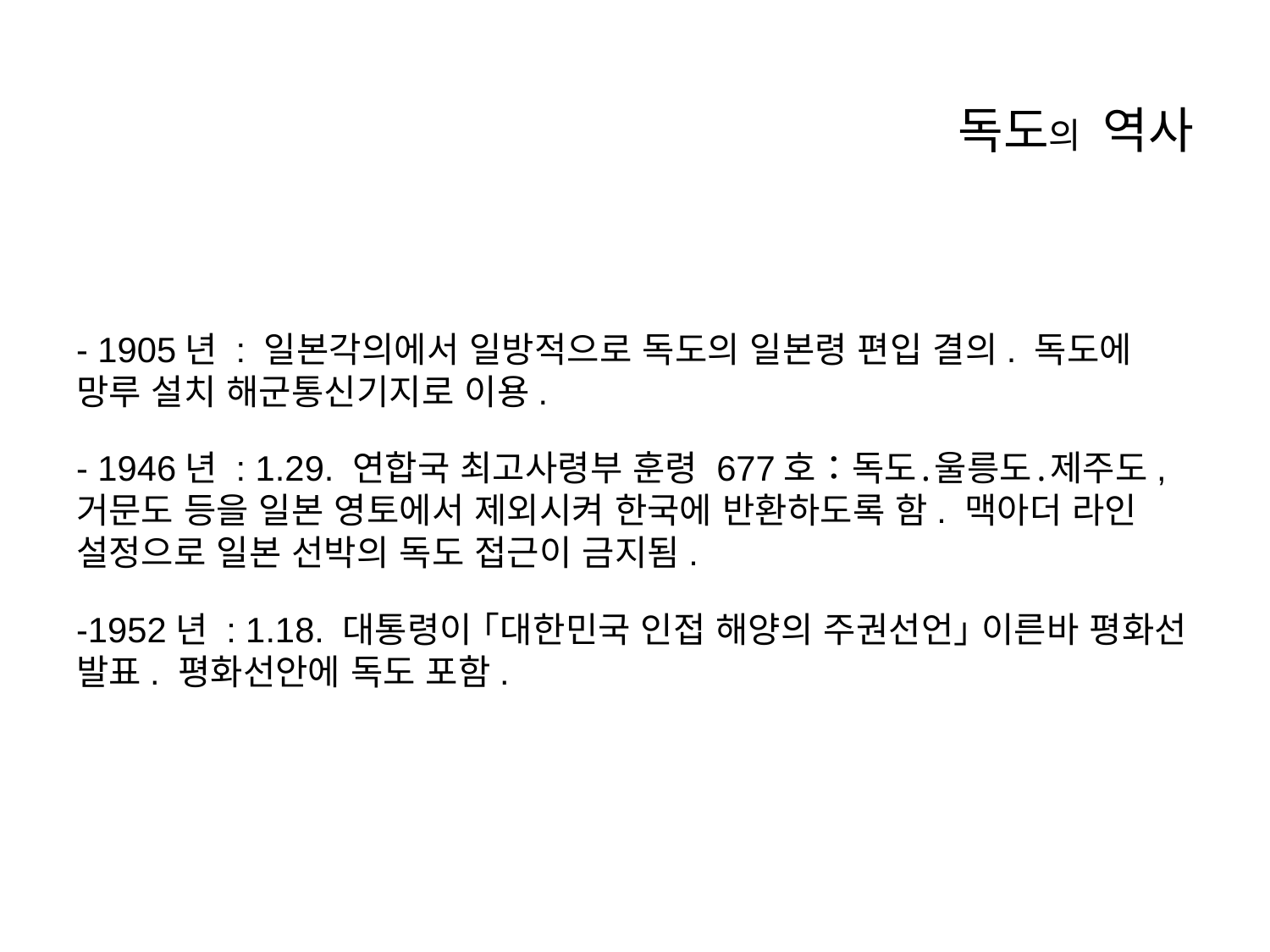

# 독도의 역사

- 1905년 : 일본각의에서 일방적으로 독도의 일본령 편입 결의. 독도에 망루 설치 해군통신기지로 이용.

- 1946년 : 1.29. 연합국 최고사령부 훈령 677호：독도․울릉도․제주도, 거문도 등을 일본 영토에서 제외시켜 한국에 반환하도록 함. 맥아더 라인 설정으로 일본 선박의 독도 접근이 금지됨.

-1952년 : 1.18. 대통령이 ｢대한민국 인접 해양의 주권선언｣ 이른바 평화선 발표. 평화선안에 독도 포함.